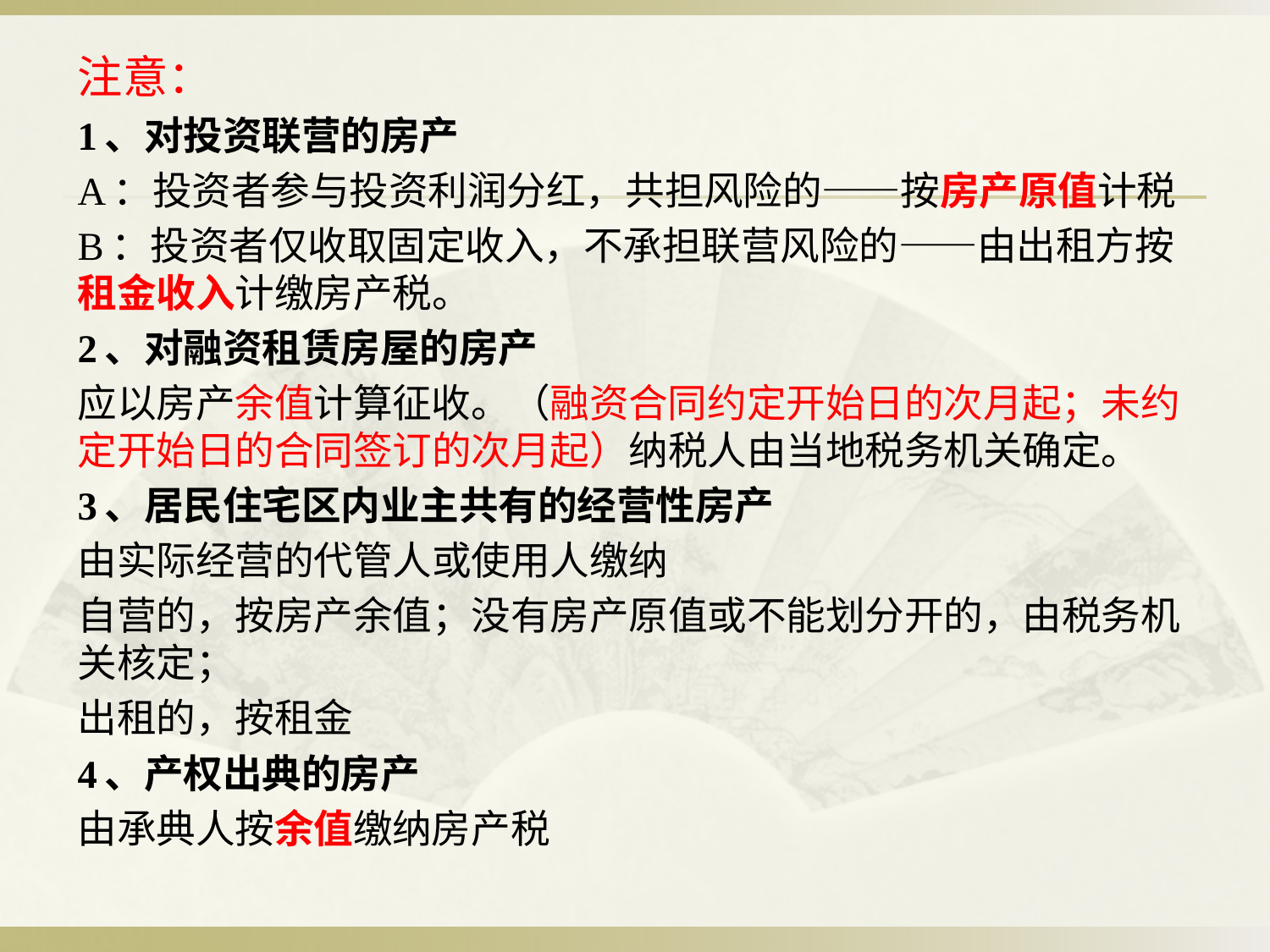

注意：
1、对投资联营的房产
A：投资者参与投资利润分红，共担风险的——按房产原值计税
B：投资者仅收取固定收入，不承担联营风险的——由出租方按租金收入计缴房产税。
2、对融资租赁房屋的房产
应以房产余值计算征收。（融资合同约定开始日的次月起；未约定开始日的合同签订的次月起）纳税人由当地税务机关确定。
3、居民住宅区内业主共有的经营性房产
由实际经营的代管人或使用人缴纳
自营的，按房产余值；没有房产原值或不能划分开的，由税务机关核定；
出租的，按租金
4、产权出典的房产
由承典人按余值缴纳房产税